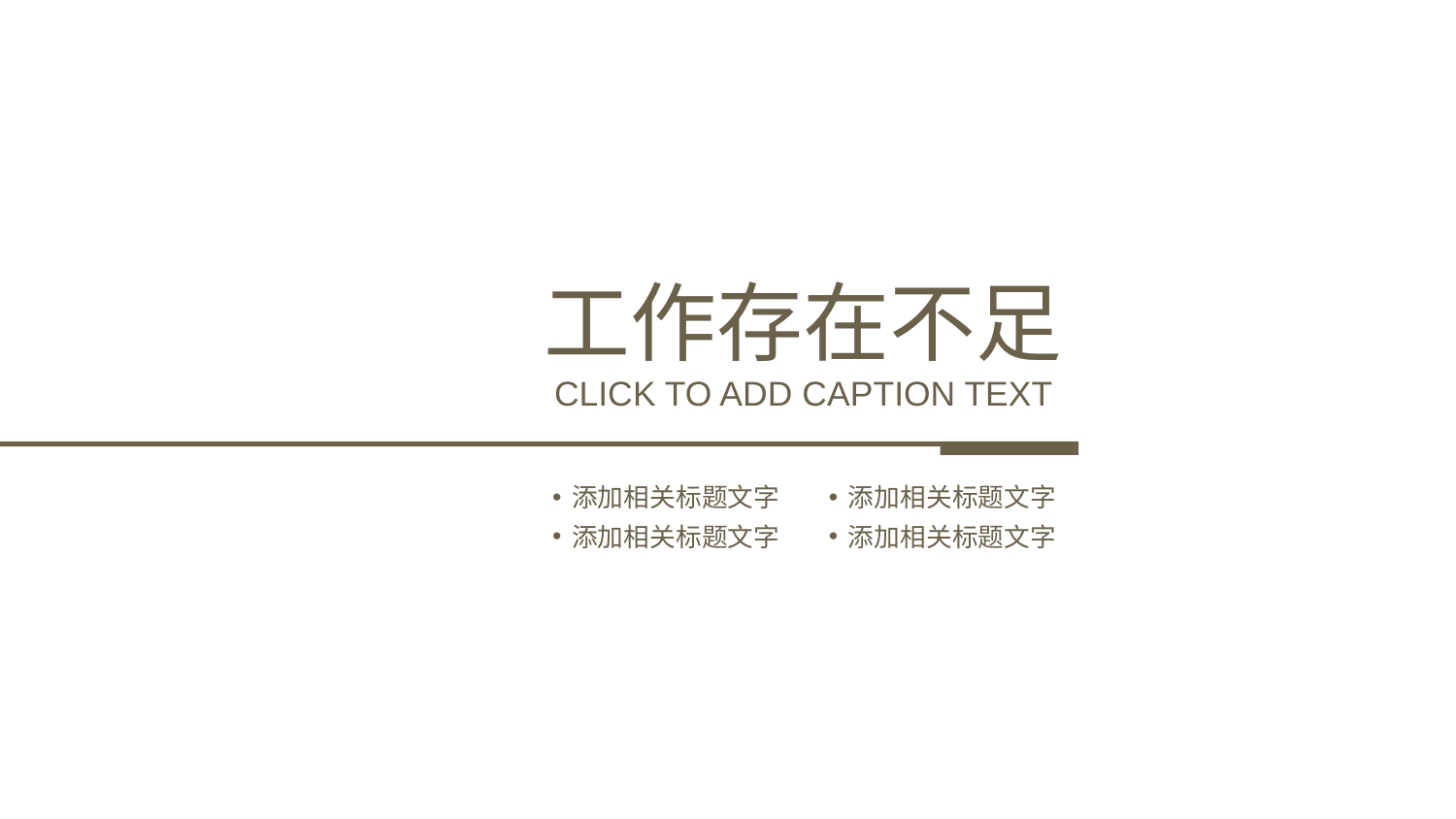

工作存在不足
CLICK TO ADD CAPTION TEXT

添加相关标题文字
添加相关标题文字
添加相关标题文字
添加相关标题文字